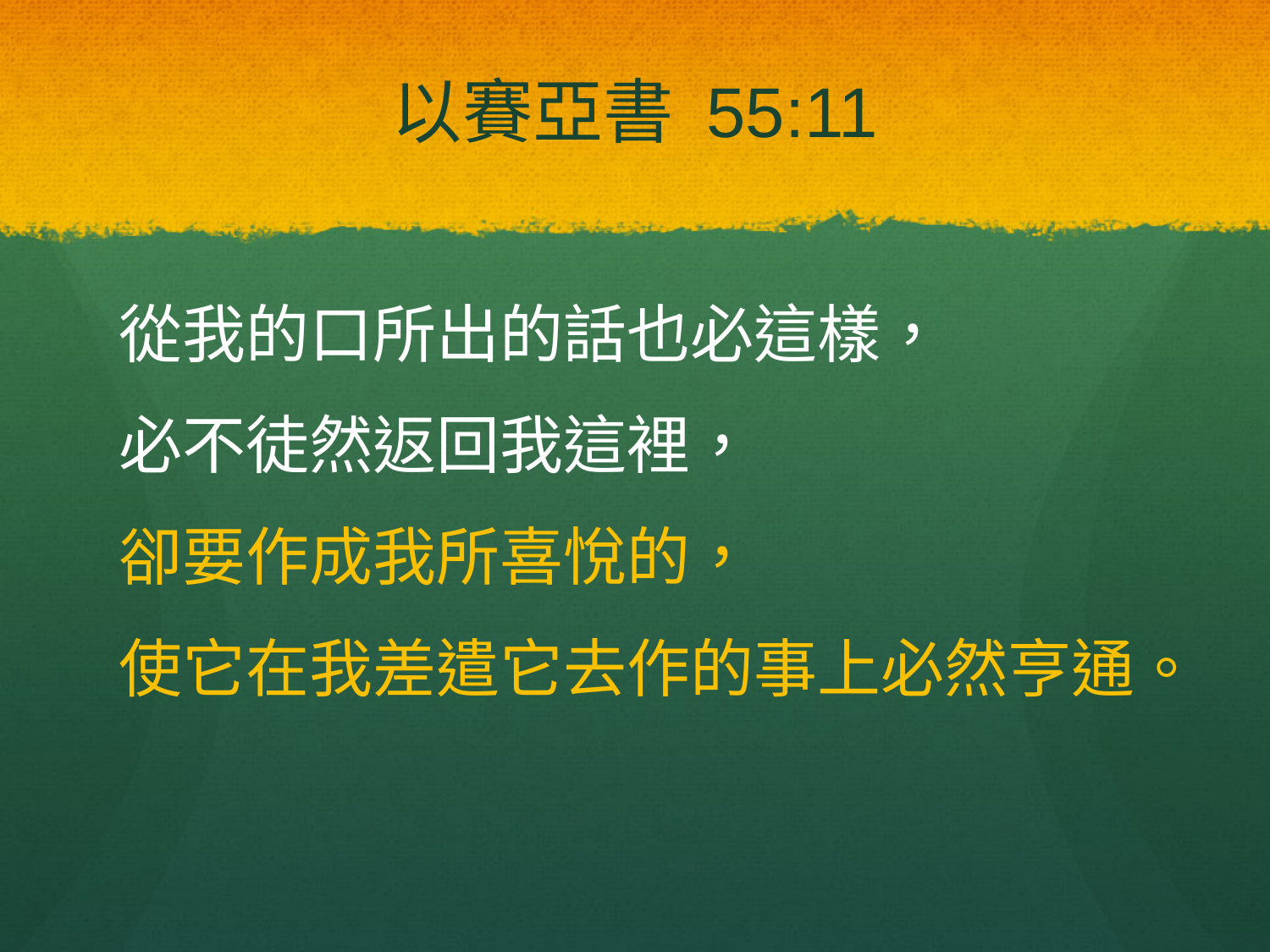

# 以賽亞書 55:11
從我的口所出的話也必這樣，
必不徒然返回我這裡，
卻要作成我所喜悅的，
使它在我差遣它去作的事上必然亨通。